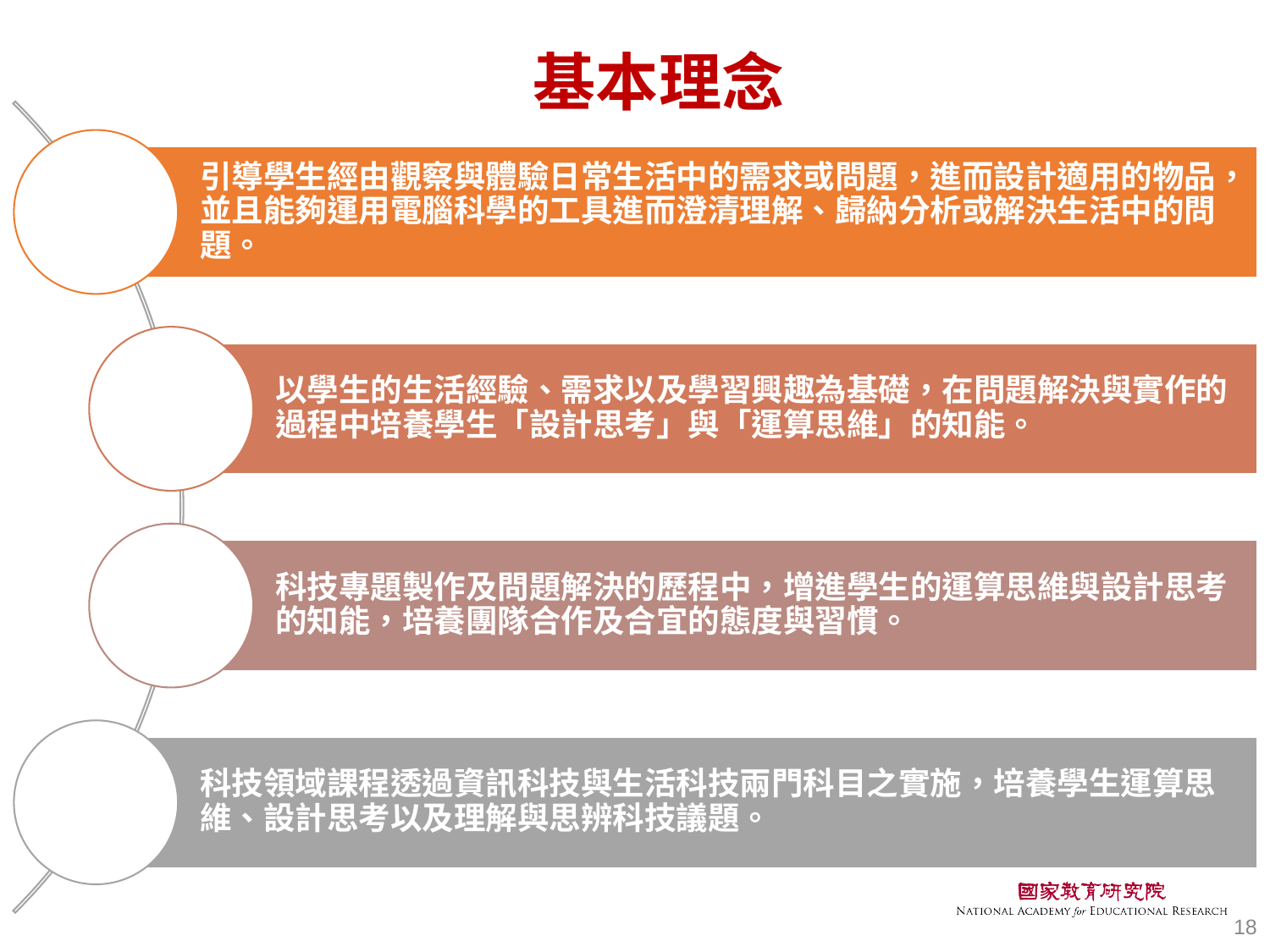

基本理念
引導學生經由觀察與體驗日常生活中的需求或問題，進而設計適用的物品，並且能夠運用電腦科學的工具進而澄清理解、歸納分析或解決生活中的問題。
以學生的生活經驗、需求以及學習興趣為基礎，在問題解決與實作的過程中培養學生「設計思考」與「運算思維」的知能。
科技專題製作及問題解決的歷程中，增進學生的運算思維與設計思考的知能，培養團隊合作及合宜的態度與習慣。
科技領域課程透過資訊科技與生活科技兩門科目之實施，培養學生運算思維、設計思考以及理解與思辨科技議題。
18